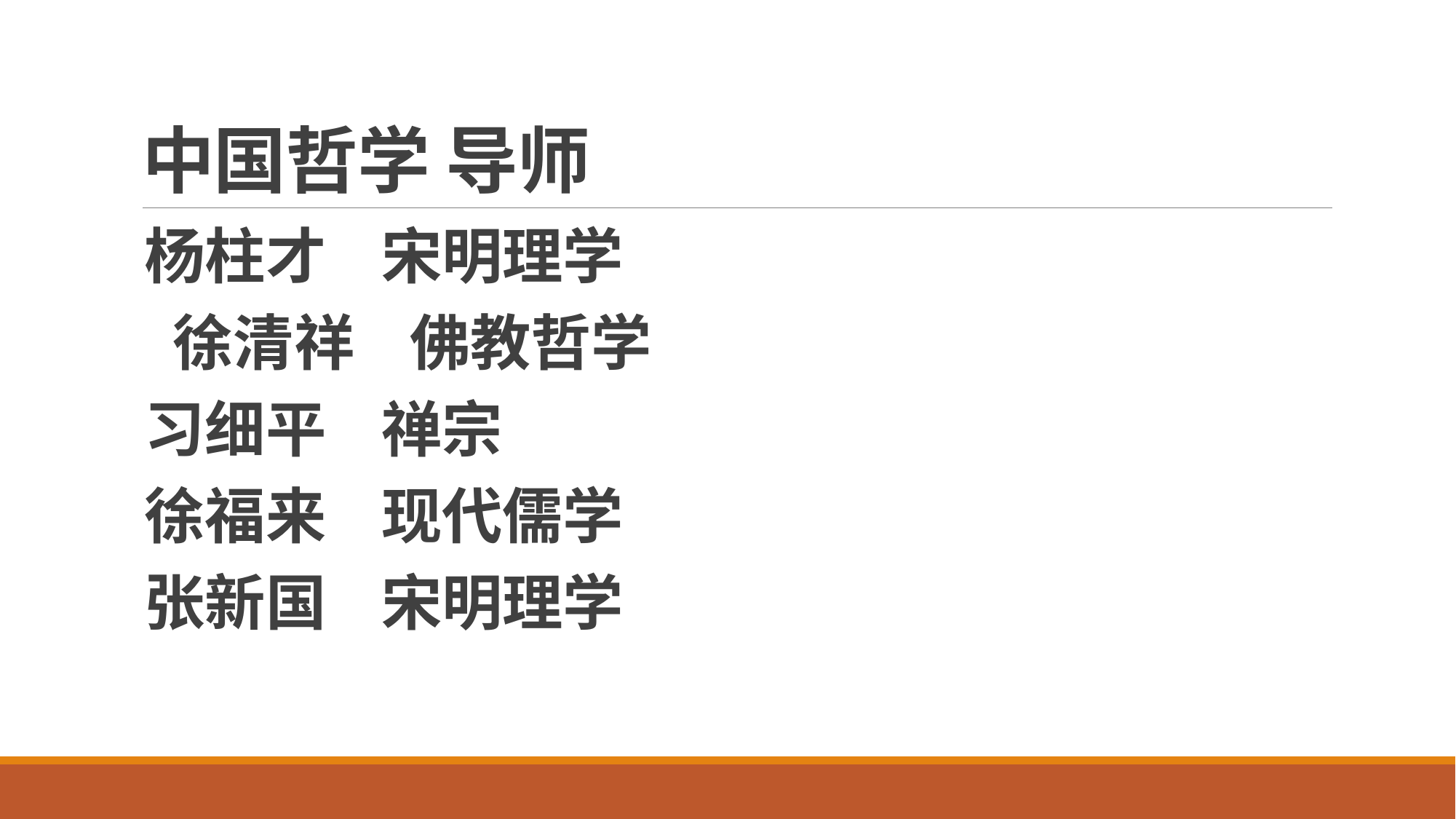

# 中国哲学 导师
杨柱才    宋明理学
 徐清祥    佛教哲学
习细平    禅宗
徐福来    现代儒学
张新国    宋明理学